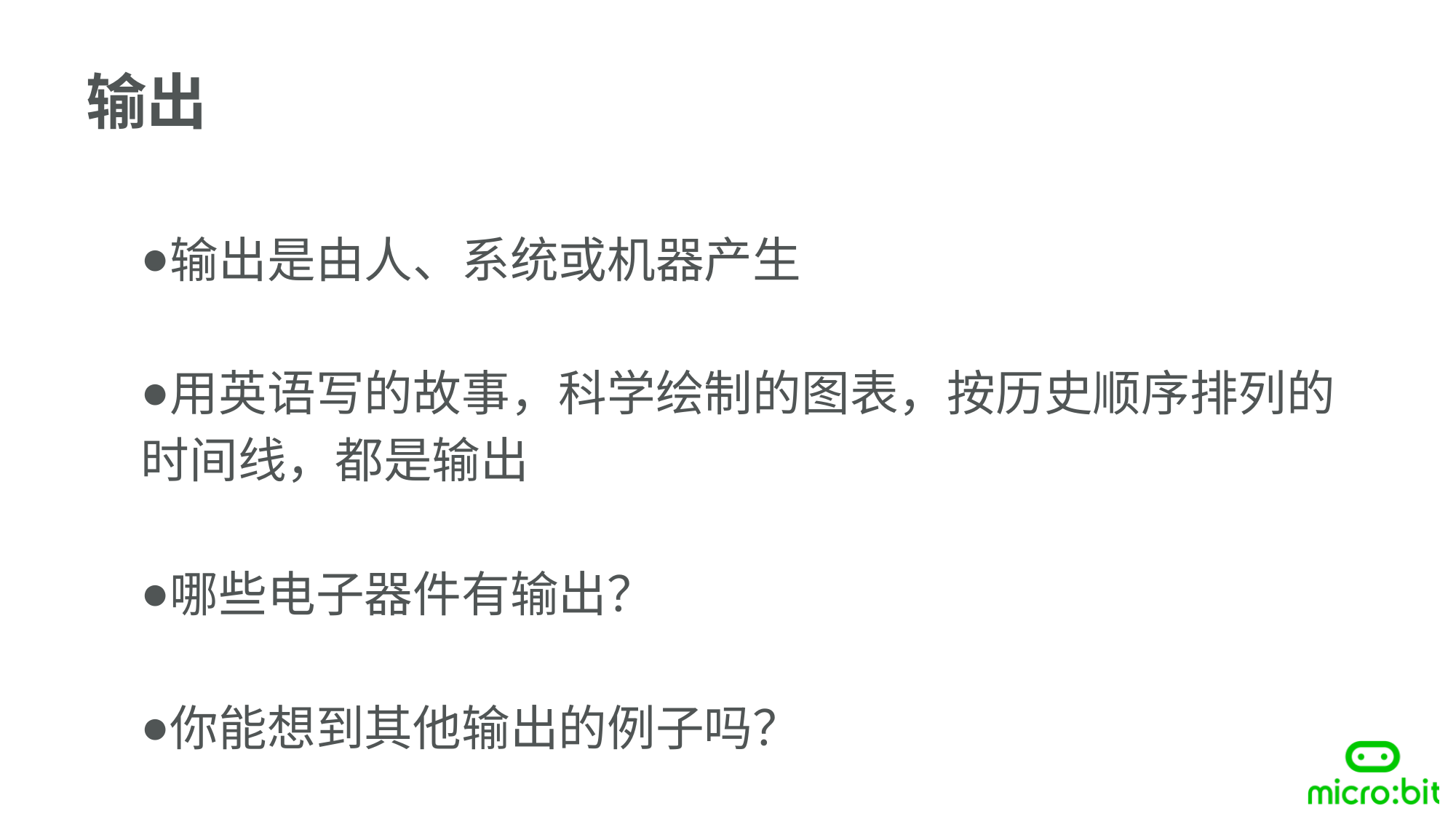

输出

输出是由人、系统或机器产生

用英语写的故事，科学绘制的图表，按历史顺序排列的时间线，都是输出

哪些电子器件有输出？

你能想到其他输出的例子吗？